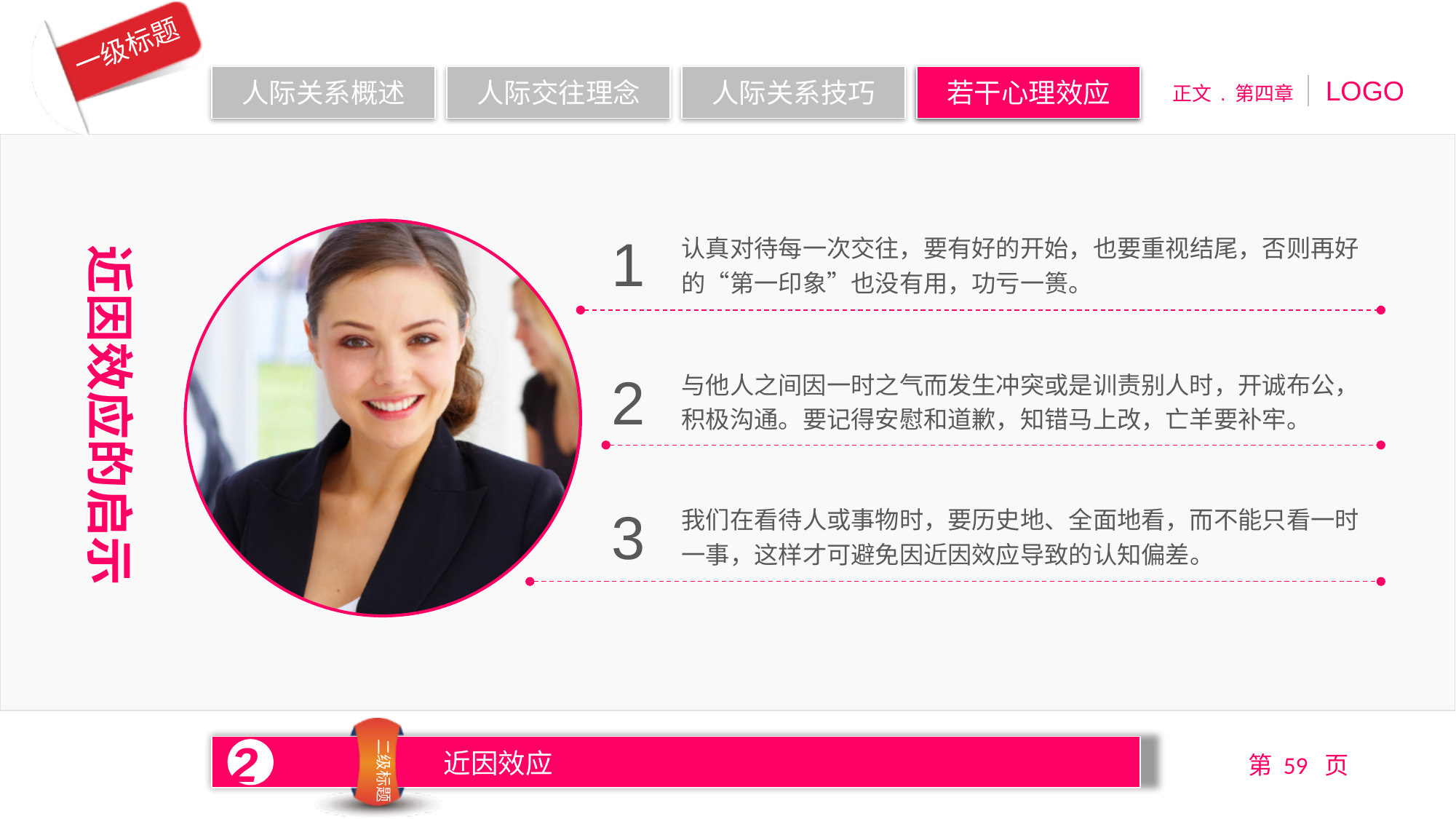

近因效应的启示

1
认真对待每一次交往，要有好的开始，也要重视结尾，否则再好的“第一印象”也没有用，功亏一篑。
2
与他人之间因一时之气而发生冲突或是训责别人时，开诚布公，积极沟通。要记得安慰和道歉，知错马上改，亡羊要补牢。
3
我们在看待人或事物时，要历史地、全面地看，而不能只看一时一事，这样才可避免因近因效应导致的认知偏差。
2
近因效应